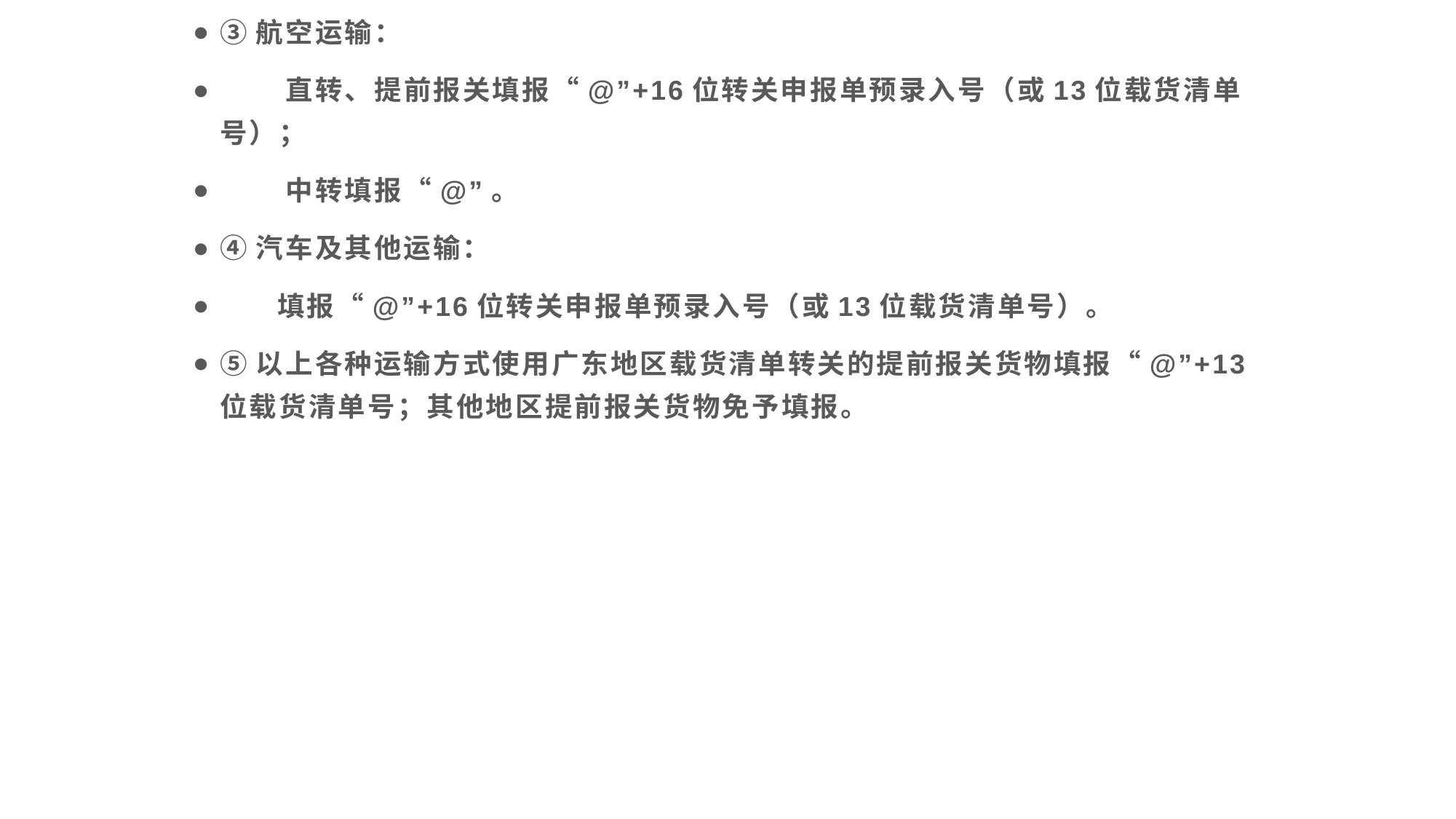

③航空运输：
       直转、提前报关填报“@”+16位转关申报单预录入号（或13位载货清单号）；
       中转填报“@”。
④汽车及其他运输：
      填报“@”+16位转关申报单预录入号（或13位载货清单号）。
⑤以上各种运输方式使用广东地区载货清单转关的提前报关货物填报“@”+13位载货清单号；其他地区提前报关货物免予填报。